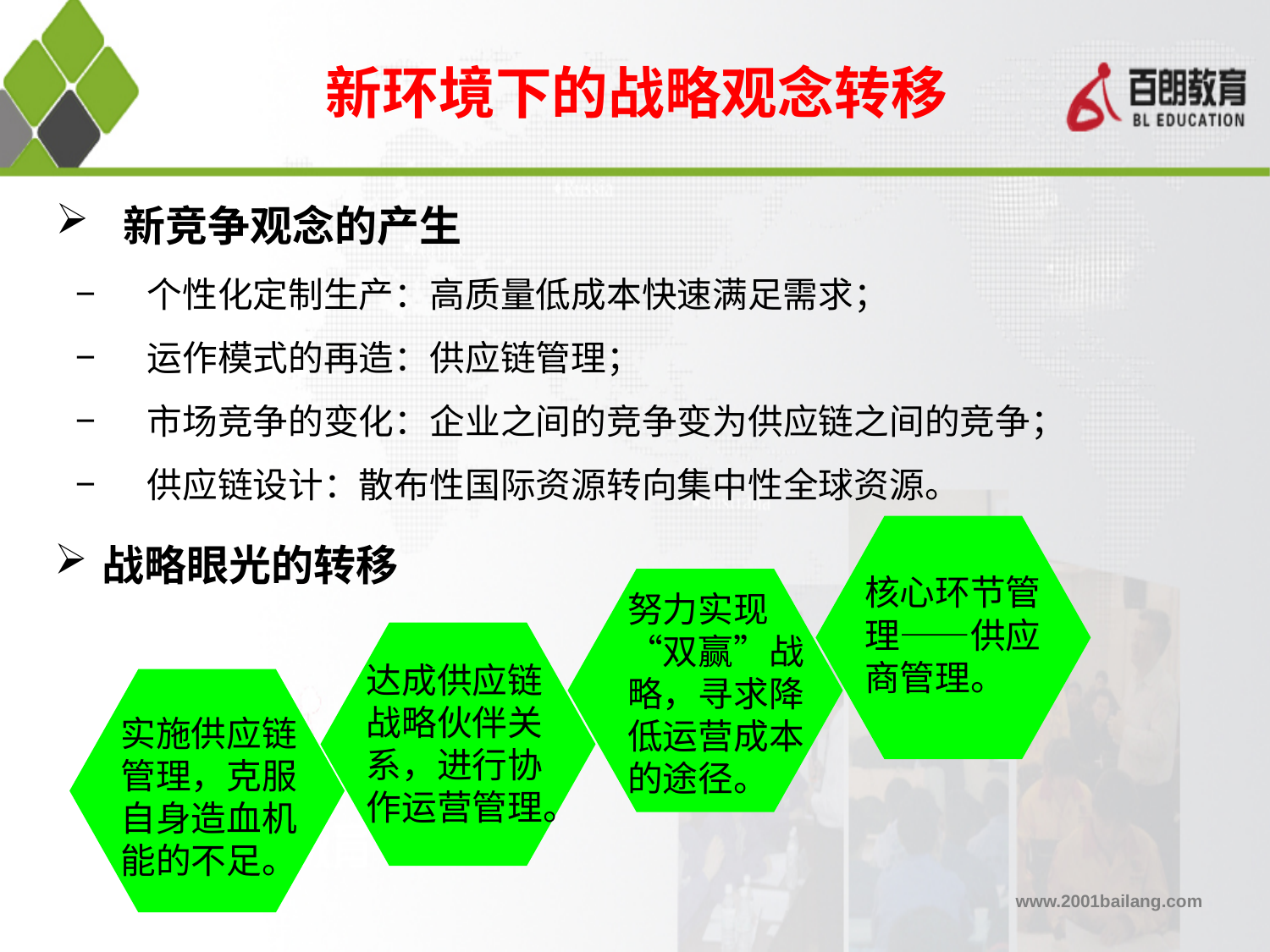

新环境下的战略观念转移
 新竞争观念的产生
  个性化定制生产：高质量低成本快速满足需求；
  运作模式的再造：供应链管理；
  市场竞争的变化：企业之间的竞争变为供应链之间的竞争；
  供应链设计：散布性国际资源转向集中性全球资源。

战略眼光的转移
核心环节管理——供应商管理。

努力实现“双赢”战略，寻求降低运营成本的途径。

达成供应链战略伙伴关系，进行协作运营管理。

实施供应链管理，克服自身造血机能的不足。